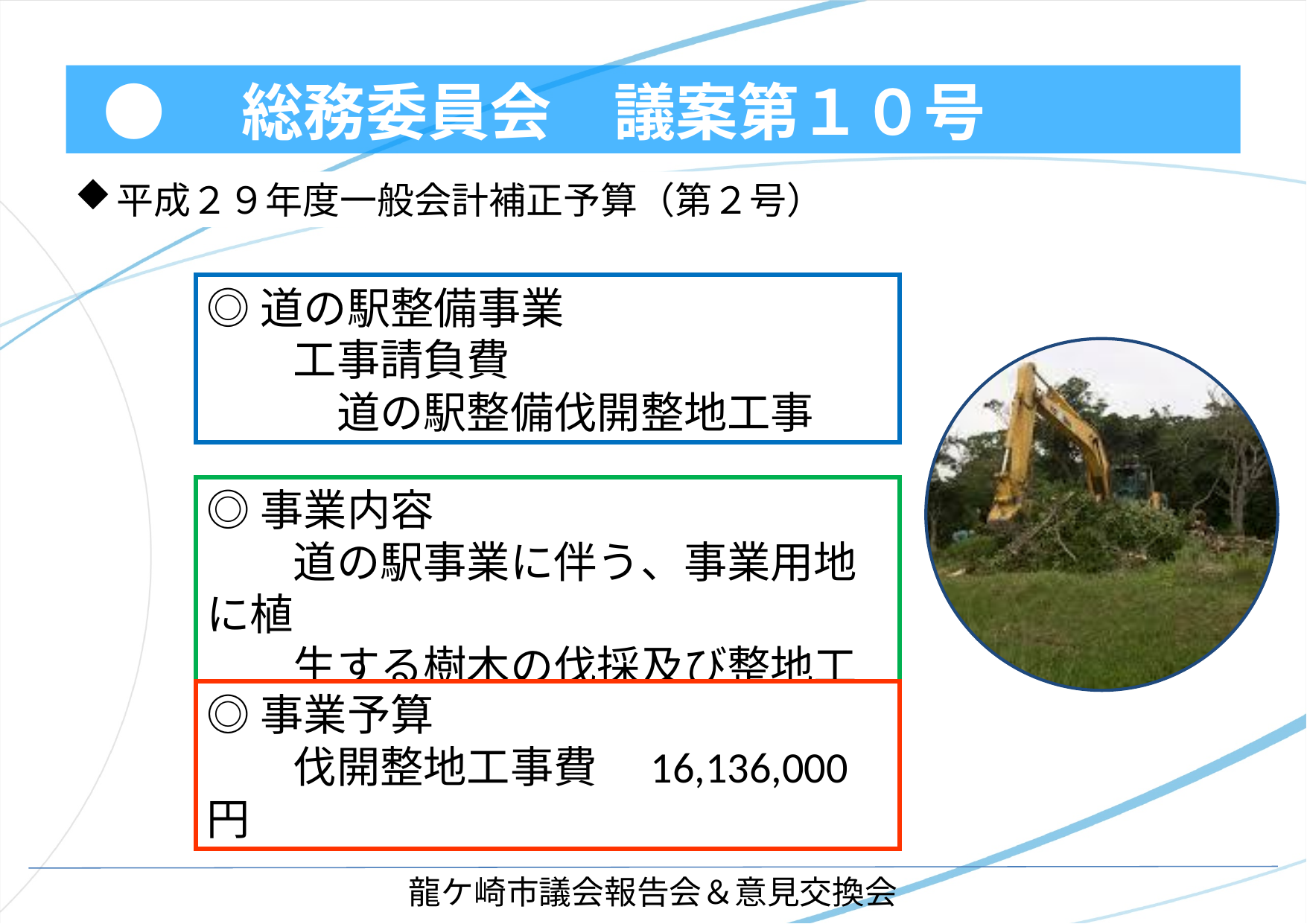

# ●　総務委員会　議案第１０号
平成２９年度一般会計補正予算（第２号）
◎道の駅整備事業
　　工事請負費
　　　道の駅整備伐開整地工事

◎事業内容
　　道の駅事業に伴う、事業用地に植
　　生する樹木の伐採及び整地工事
◎事業予算
　　伐開整地工事費　16,136,000円
龍ケ崎市議会報告会＆意見交換会